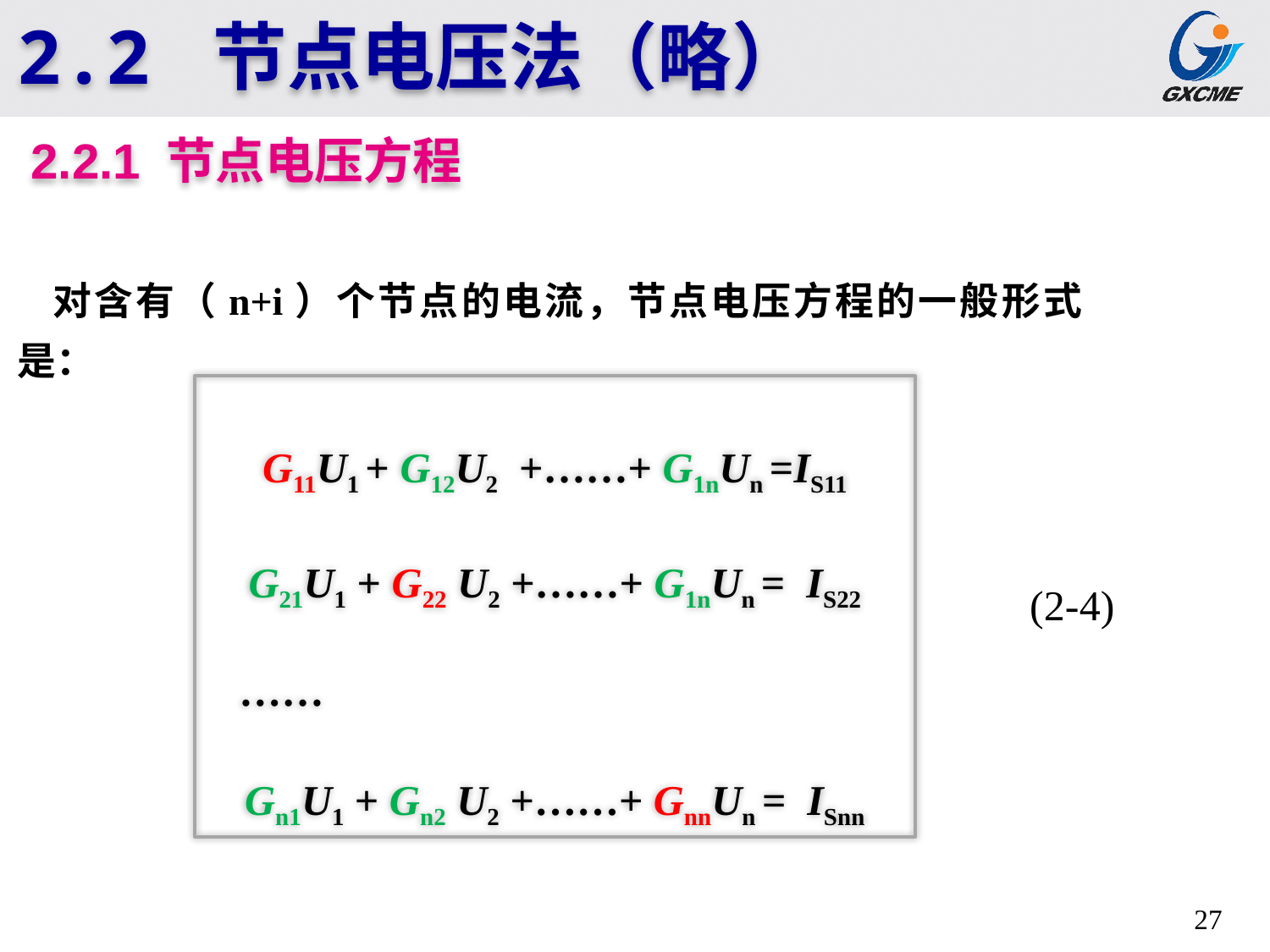

2.2 节点电压法（略）
2.2.1 节点电压方程
  对含有（n+i）个节点的电流，节点电压方程的一般形式是：
G11U1 + G12U2  +……+ G1nUn =IS11
G21U1 + G22 U2 +……+ G1nUn =  IS22
   ……
Gn1U1 + Gn2 U2 +……+ GnnUn =  ISnn
(2-4)
27